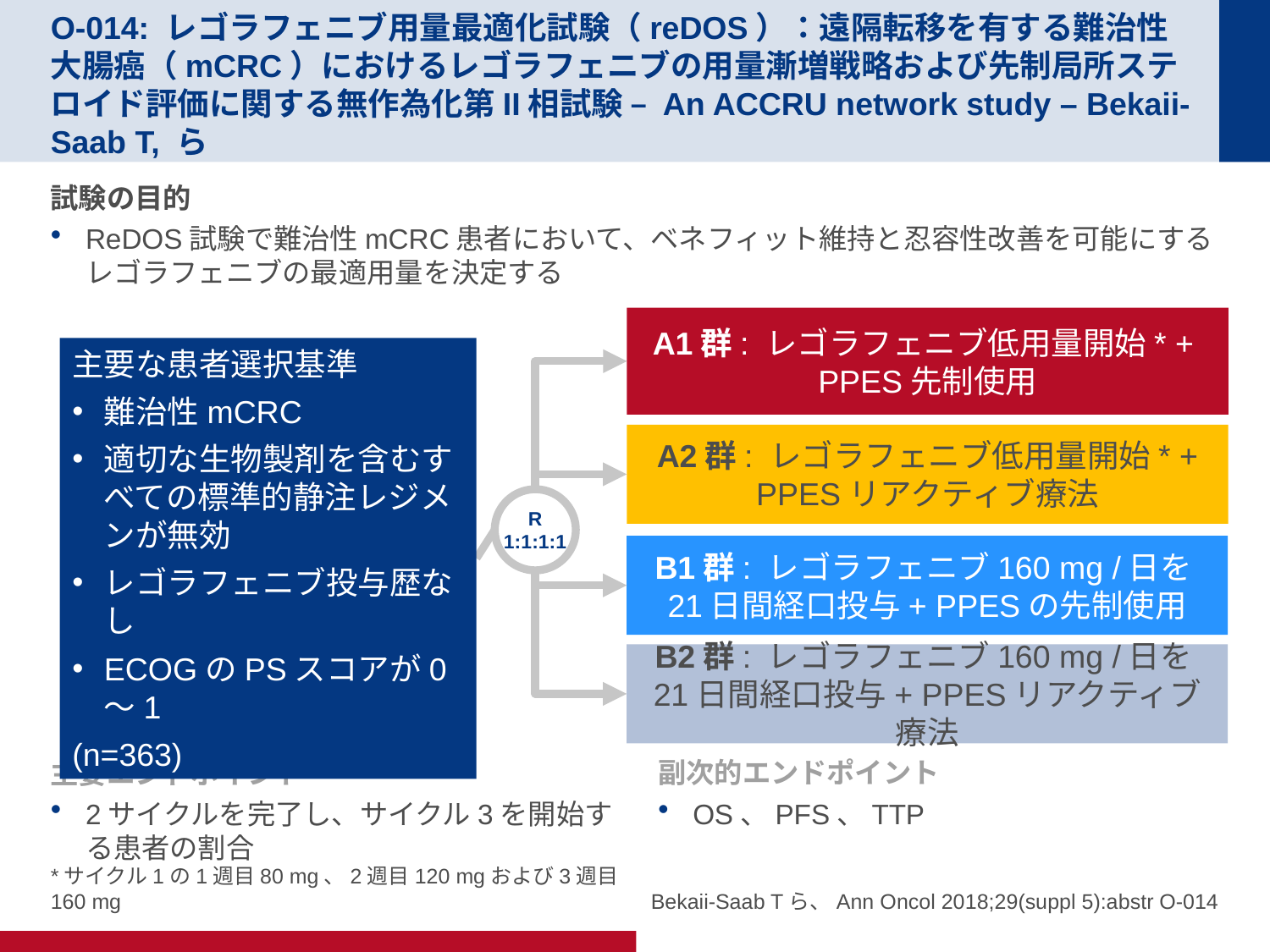

# O-014: レゴラフェニブ用量最適化試験（reDOS）：遠隔転移を有する難治性大腸癌（mCRC）におけるレゴラフェニブの用量漸増戦略および先制局所ステロイド評価に関する無作為化第II相試験 – An ACCRU network study – Bekaii-Saab T, ら
試験の目的
ReDOS試験で難治性mCRC患者において、ベネフィット維持と忍容性改善を可能にするレゴラフェニブの最適用量を決定する
A1群: レゴラフェニブ低用量開始* +
PPES先制使用
主要な患者選択基準
難治性mCRC
適切な生物製剤を含むすべての標準的静注レジメンが無効
レゴラフェニブ投与歴なし
ECOGのPSスコアが0～1
(n=363)
A2群: レゴラフェニブ低用量開始* + PPESリアクティブ療法
R
1:1:1:1
B1群: レゴラフェニブ160 mg /日を21日間経口投与+ PPESの先制使用
B2群: レゴラフェニブ160 mg /日を21日間経口投与+ PPESリアクティブ療法
主要エンドポイント
2サイクルを完了し、サイクル3を開始する患者の割合
副次的エンドポイント
OS、PFS、TTP
*サイクル1の1週目80 mg、2週目120 mgおよび3週目160 mg
Bekaii-Saab Tら、Ann Oncol 2018;29(suppl 5):abstr O-014